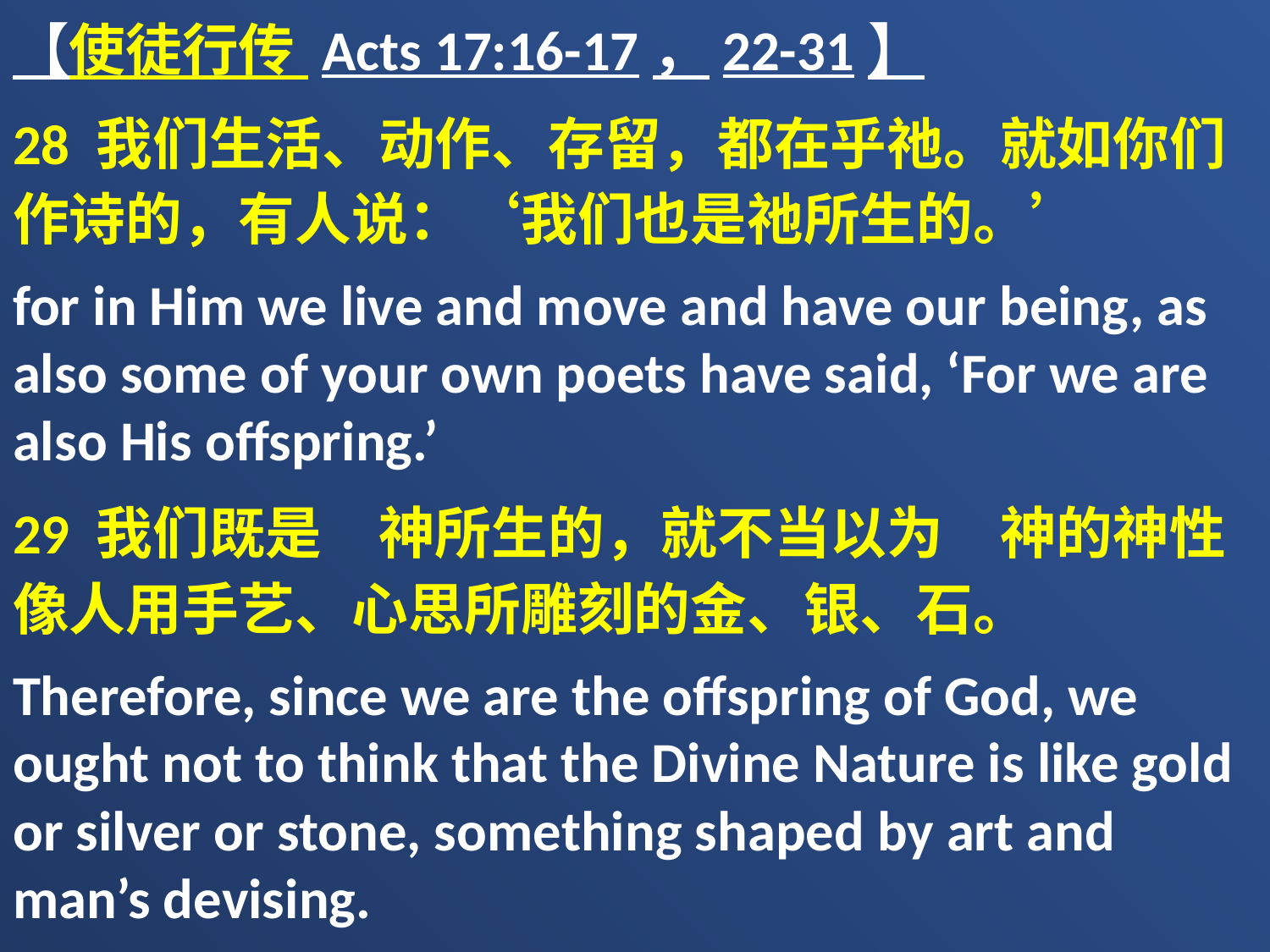

【使徒行传 Acts 17:16-17，22-31】
28 我们生活、动作、存留，都在乎祂。就如你们作诗的，有人说：‘我们也是祂所生的。’
for in Him we live and move and have our being, as also some of your own poets have said, ‘For we are also His offspring.’
29 我们既是　神所生的，就不当以为　神的神性像人用手艺、心思所雕刻的金、银、石。
Therefore, since we are the offspring of God, we ought not to think that the Divine Nature is like gold or silver or stone, something shaped by art and man’s devising.